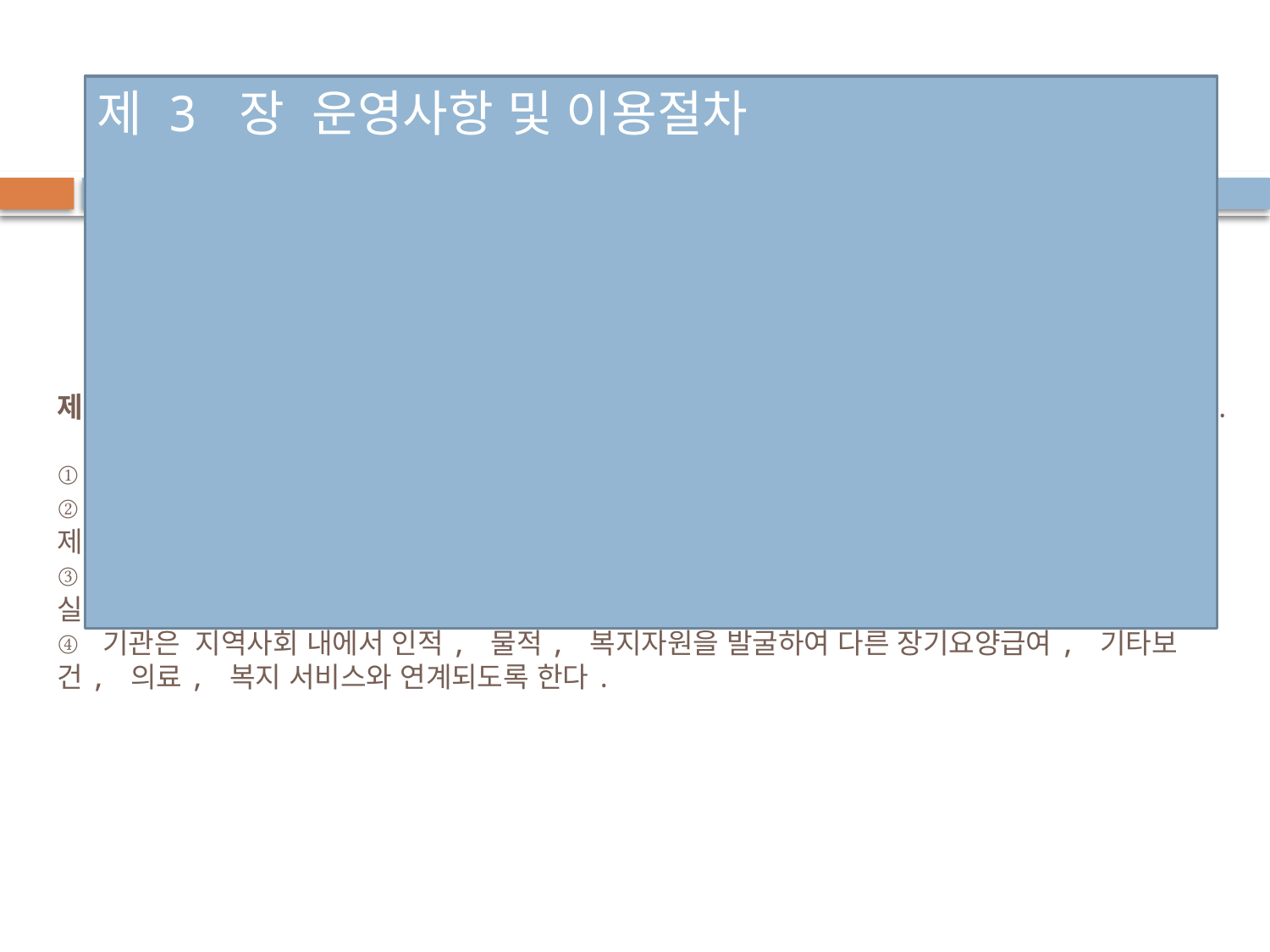

제 3 장  운영사항 및 이용절차
# 제9조 (기관의 서비스 원칙 및 계약 목적) 기관은 다음 각호의 원칙으로 급여서비스를 제공한다. ① 기관은 이용자의 의사 및 의견을 존중하고 양질의 장기요양급여를 제공하여야 한다. ② 기관은 이용자에 대하여 신체활동지원, 정서지원, 의료지원, 종교활동지원 등의 서비스를 제공한다. ③ 기관은 수급업무 위에 각종 상담 및 가족을 위한 각종 상담, 기타 노인복지 관련 상담 사업을 실시 한다. ④ 기관은  지역사회 내에서 인적, 물적, 복지자원을 발굴하여 다른 장기요양급여, 기타보건, 의료, 복지 서비스와 연계되도록 한다.